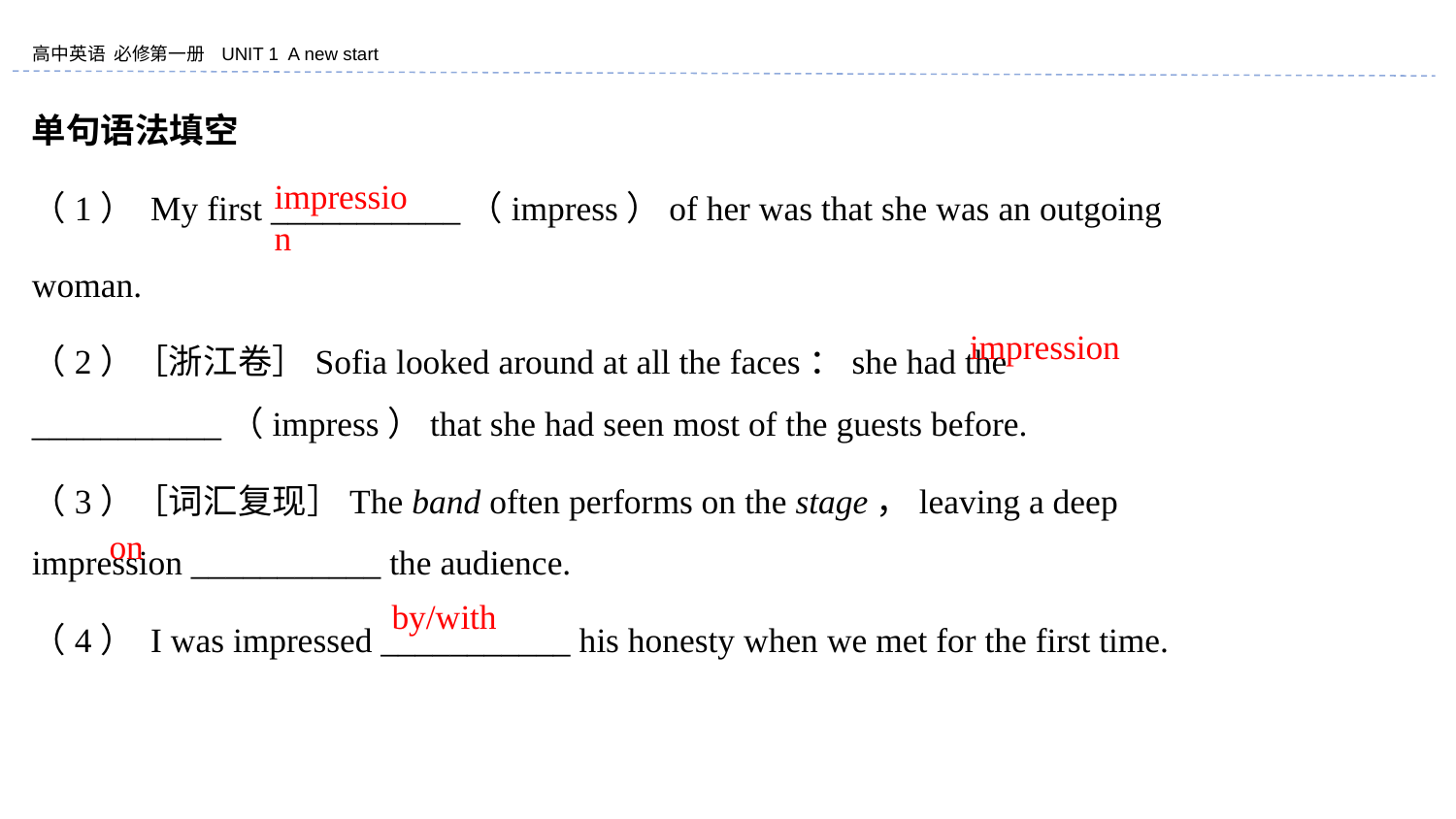

单句语法填空
（1） My first ___________（impress）of her was that she was an outgoing
woman.
（2）［浙江卷］Sofia looked around at all the faces：she had the ___________（impress）that she had seen most of the guests before.
（3）［词汇复现］The band often performs on the stage，leaving a deep impression ___________ the audience.
（4） I was impressed ___________ his honesty when we met for the first time.
impression
impression
on
by/with